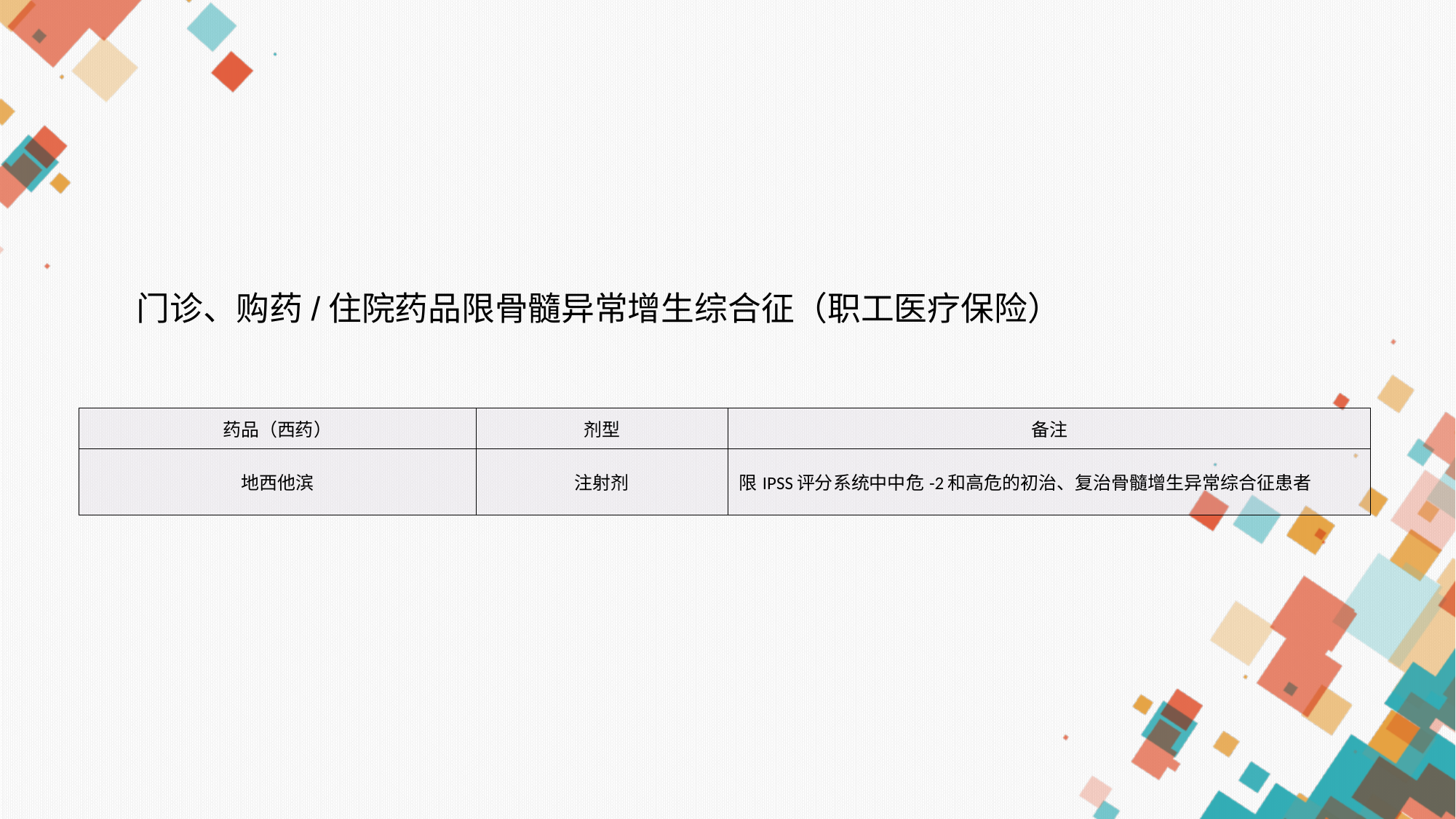

门诊、购药/住院药品限骨髓异常增生综合征（职工医疗保险）
| 药品（西药） | 剂型 | 备注 |
| --- | --- | --- |
| 地西他滨 | 注射剂 | 限IPSS评分系统中中危-2和高危的初治、复治骨髓增生异常综合征患者 |